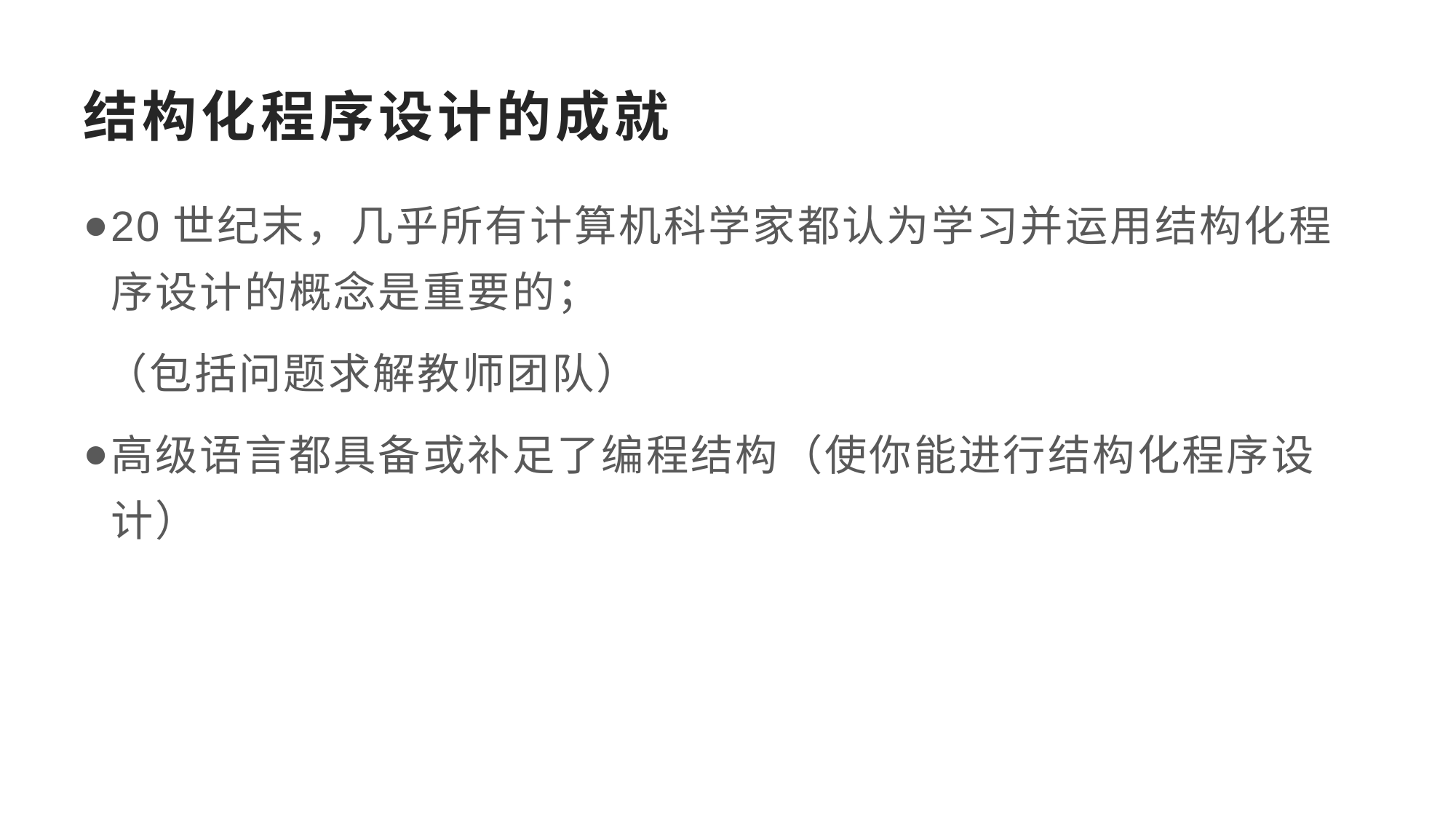

# 结构化程序设计的成就
20世纪末，几乎所有计算机科学家都认为学习并运用结构化程序设计的概念是重要的；
 （包括问题求解教师团队）
高级语言都具备或补足了编程结构（使你能进行结构化程序设计）